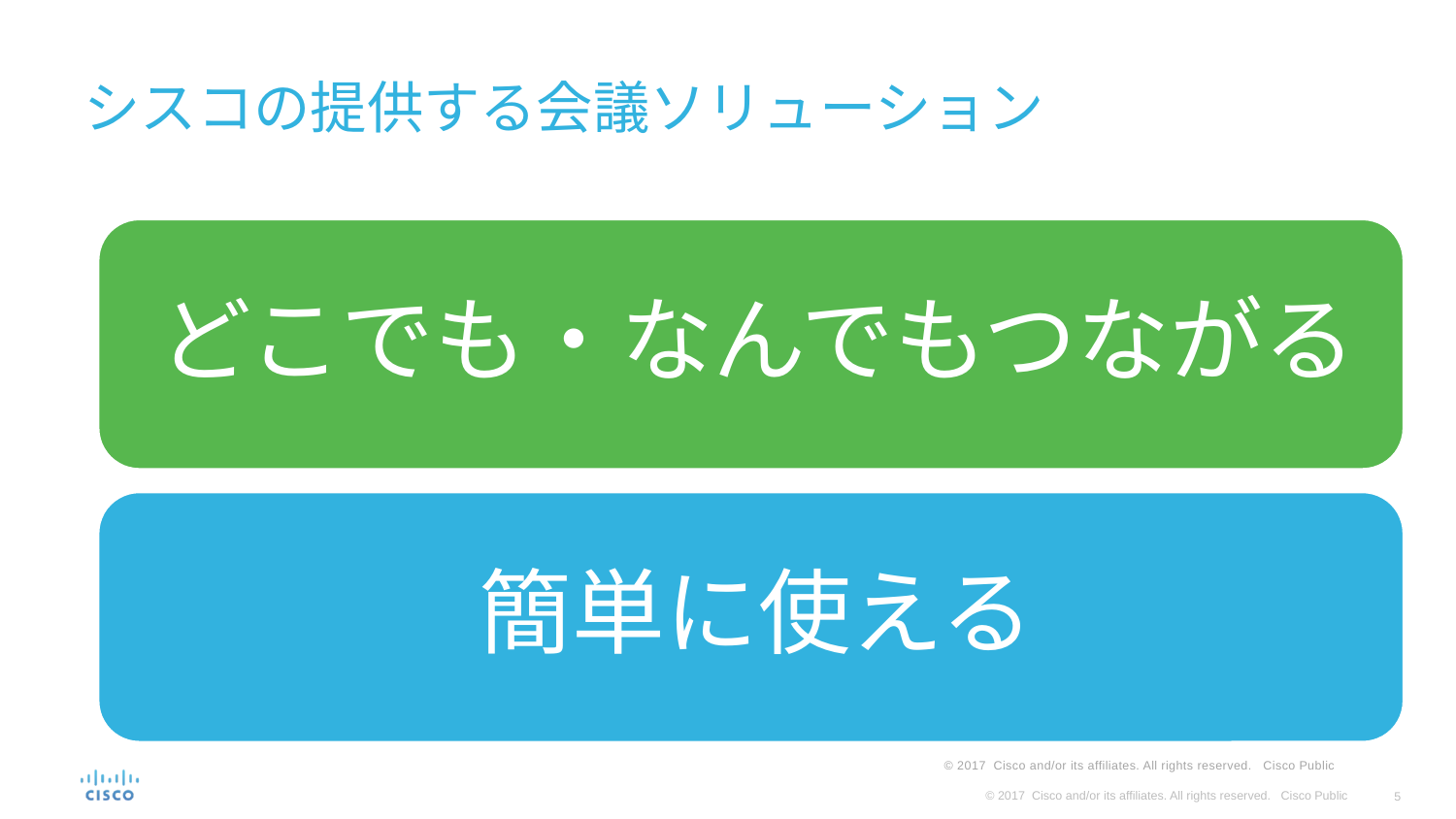

# シスコの提供する会議ソリューション
どこでも・なんでもつながる
簡単に使える